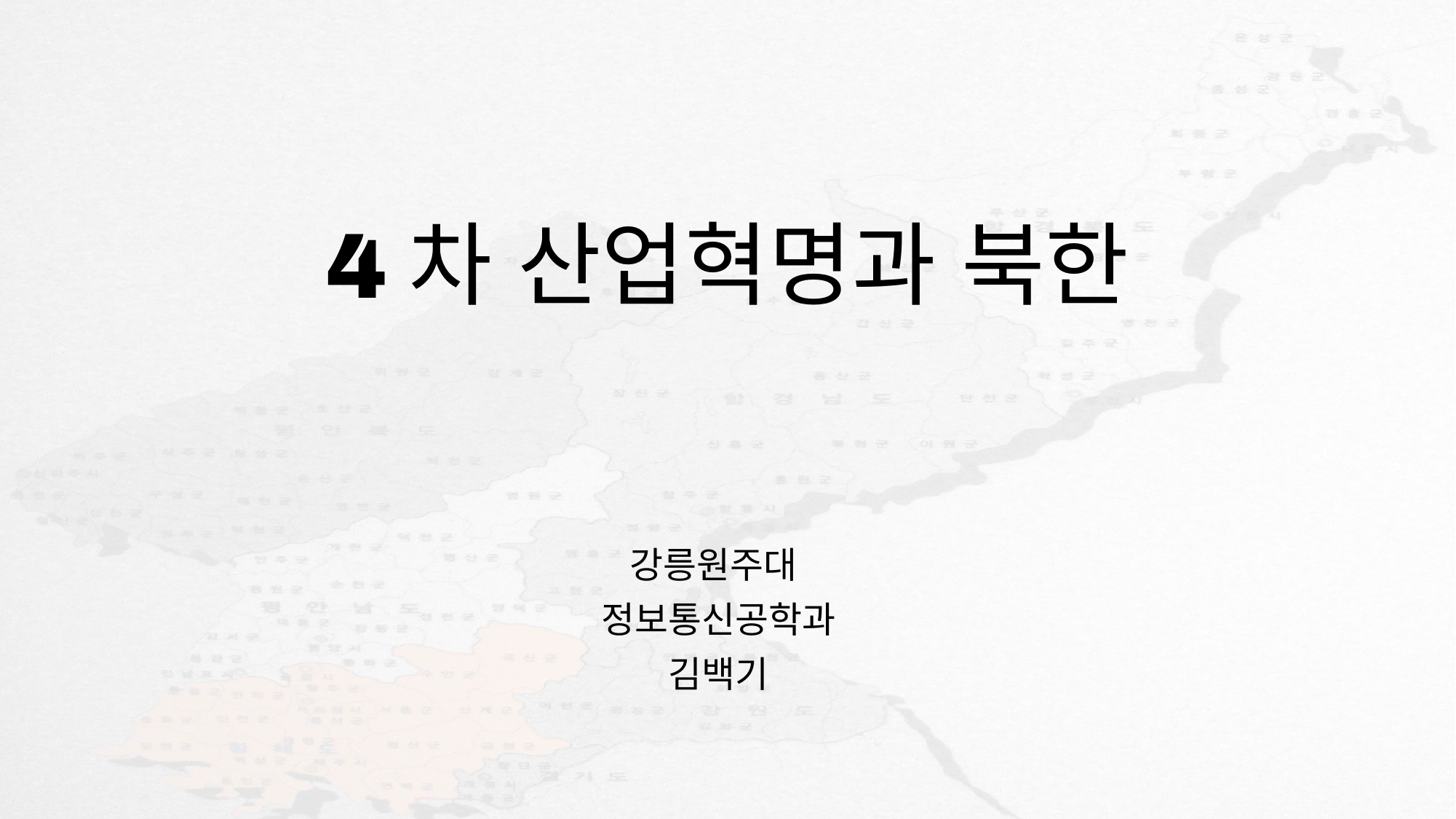

# 4차 산업혁명과 북한
강릉원주대
정보통신공학과
김백기